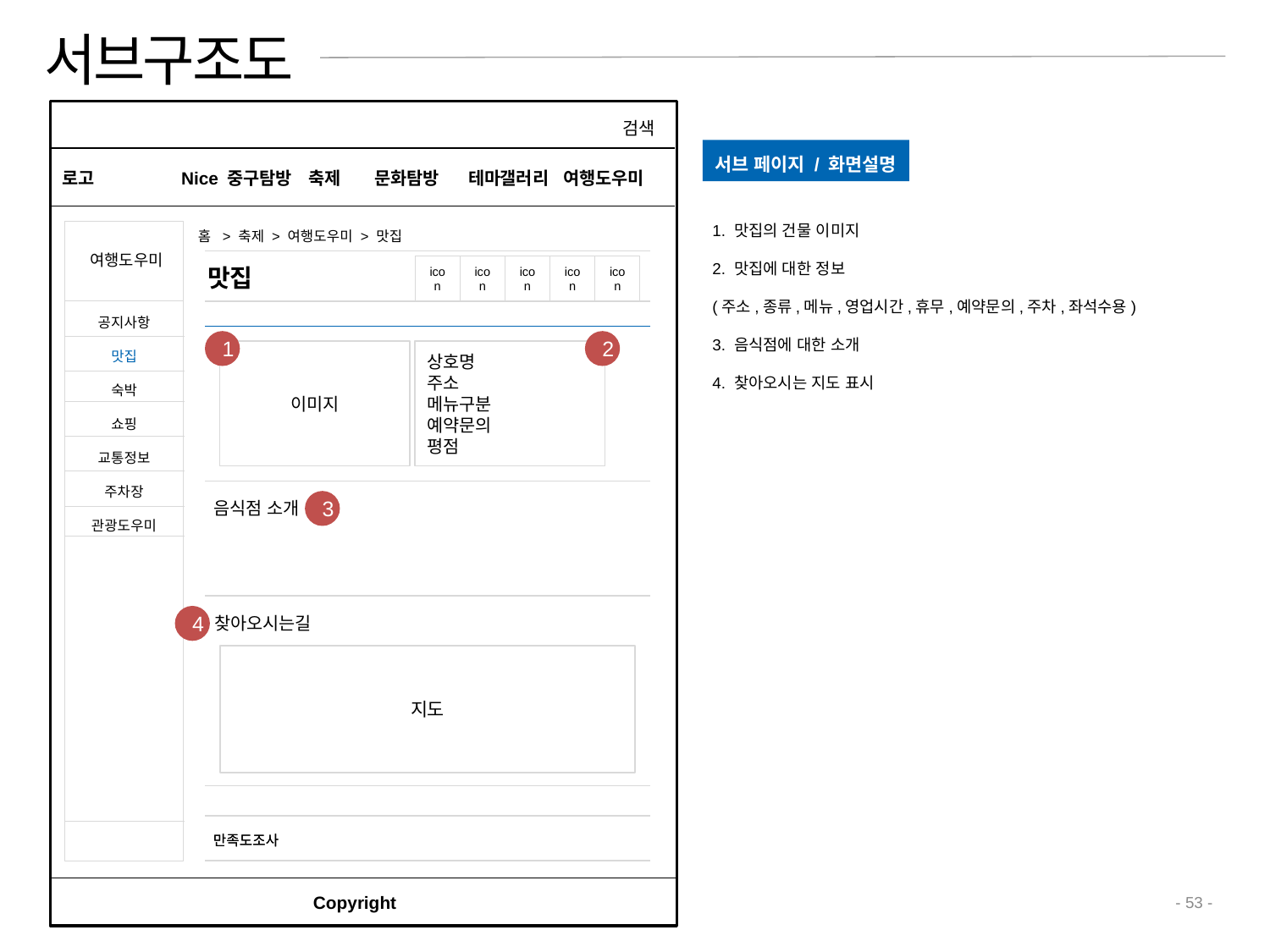

# 서브구조도
ㄷ
검색
서브 페이지 / 화면설명

로고
Nice 중구탐방	축제       문화탐방      테마갤러리   여행도우미
1. 맛집의 건물 이미지
2. 맛집에 대한 정보
(주소,종류,메뉴,영업시간,휴무,예약문의,주차,좌석수용)
3. 음식점에 대한 소개
4. 찾아오시는 지도 표시

여행도우미
홈  > 축제 > 여행도우미 > 맛집
맛집
icon
icon
icon
icon
icon
공지사항
맛집
숙박
쇼핑
교통정보
주차장
관광도우미

1
2
이미지
상호명
주소
메뉴구분
예약문의
평점
음식점 소개
3
4
찾아오시는길
지도
만족도조사
만족도조사
Copyright